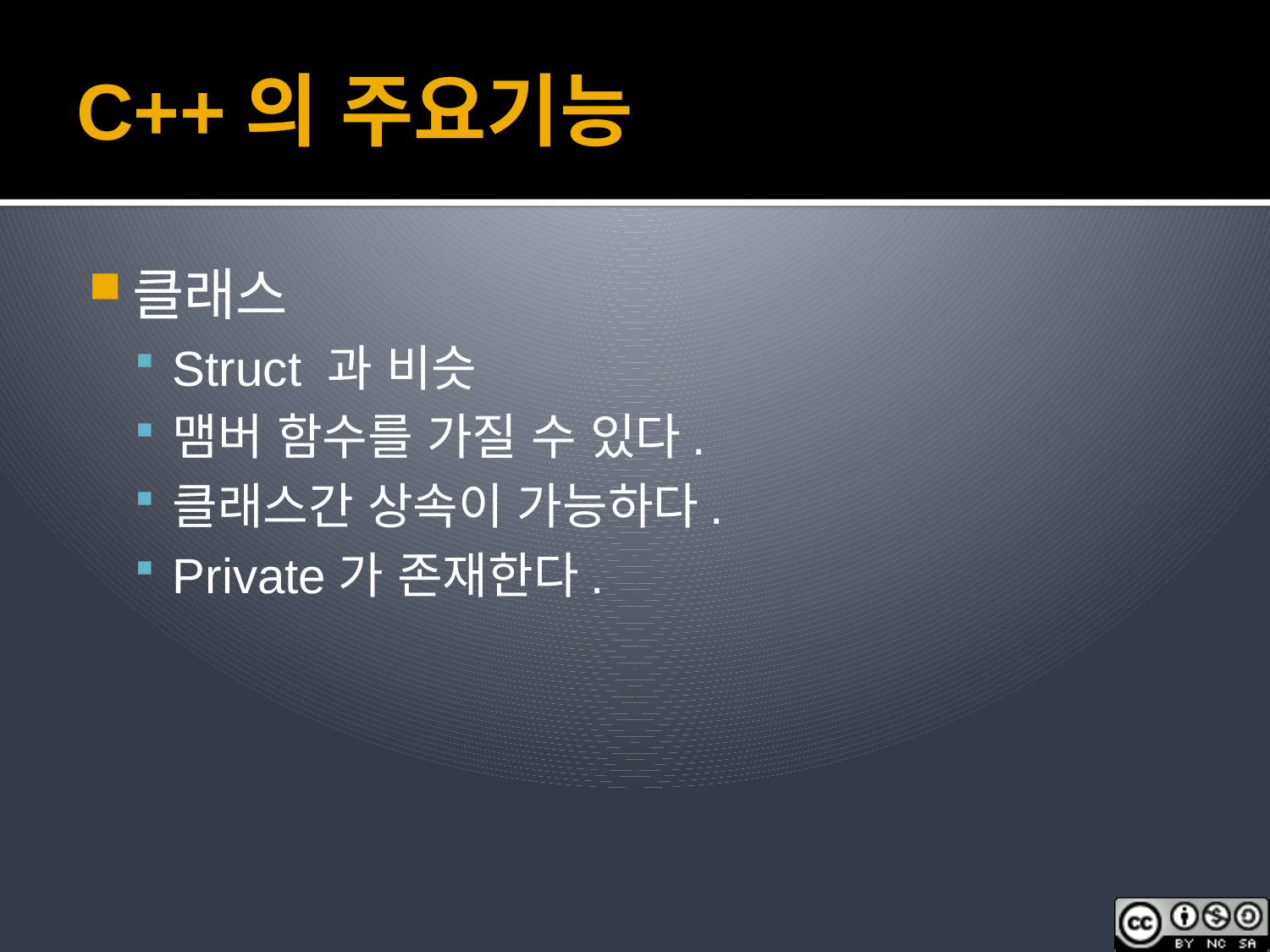

# C++의 주요기능
클래스
Struct 과 비슷
맴버 함수를 가질 수 있다.
클래스간 상속이 가능하다.
Private가 존재한다.